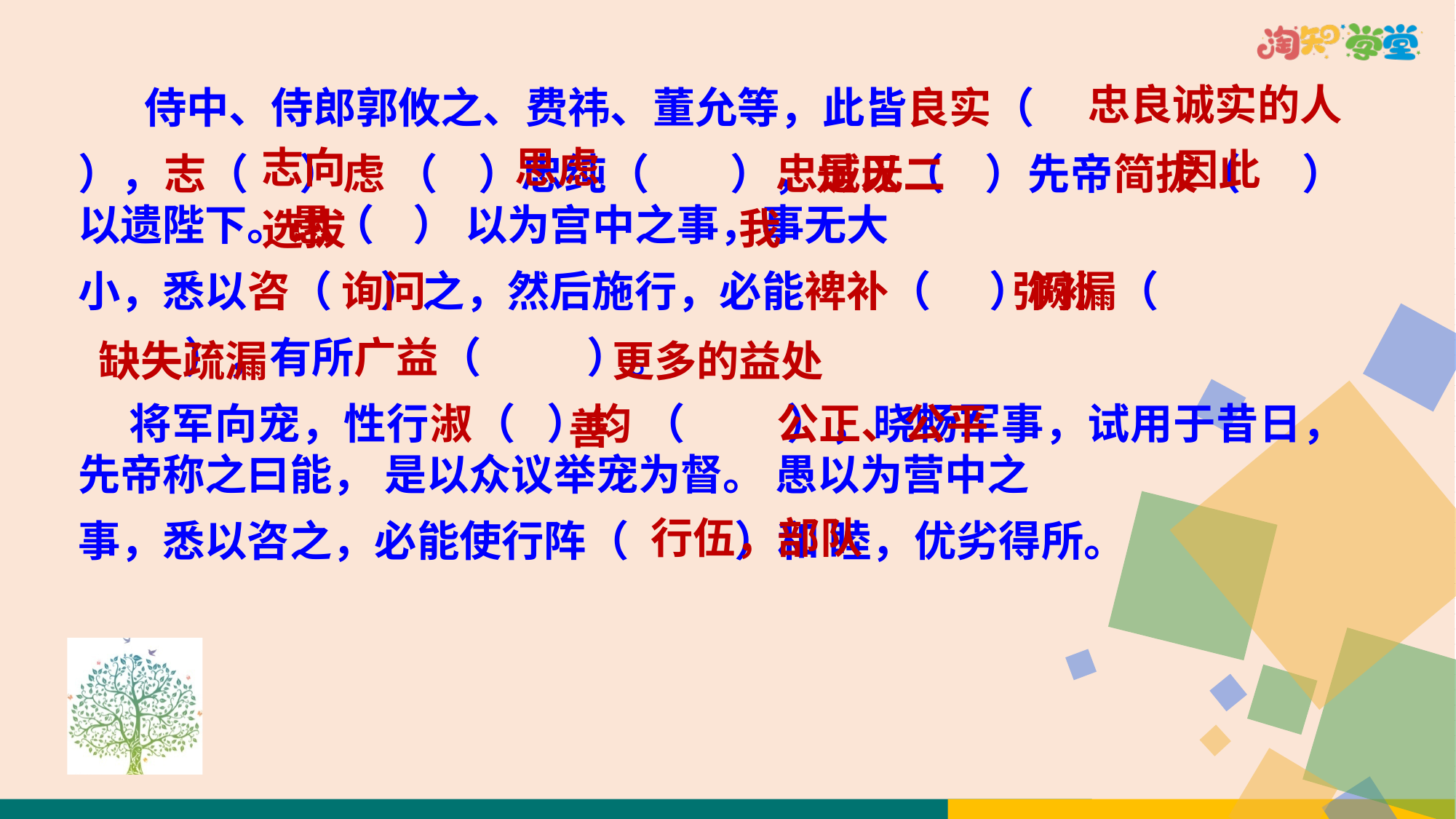

侍中、侍郎郭攸之、费祎、董允等，此皆良实（
），志（     ）虑 （    ）忠纯（        ），是以（    ）先帝简拔（      ）以遗陛下。愚（    ） 以为宫中之事，事无大
小，悉以咨（     ）之，然后施行，必能裨补（      ）阙漏（
          ），有所广益（           ）。
    将军向宠，性行淑（   ）均 （          ），晓畅军事，试用于昔日，先帝称之曰能， 是以众议举宠为督。 愚以为营中之
事，悉以咨之，必能使行阵（           ）和 睦，优劣得所。
忠良诚实的人
志向
思虑
因此
忠诚无二
我
选拔
询问
弥补
缺失疏漏
更多的益处

公正、公平
善
行伍，部队